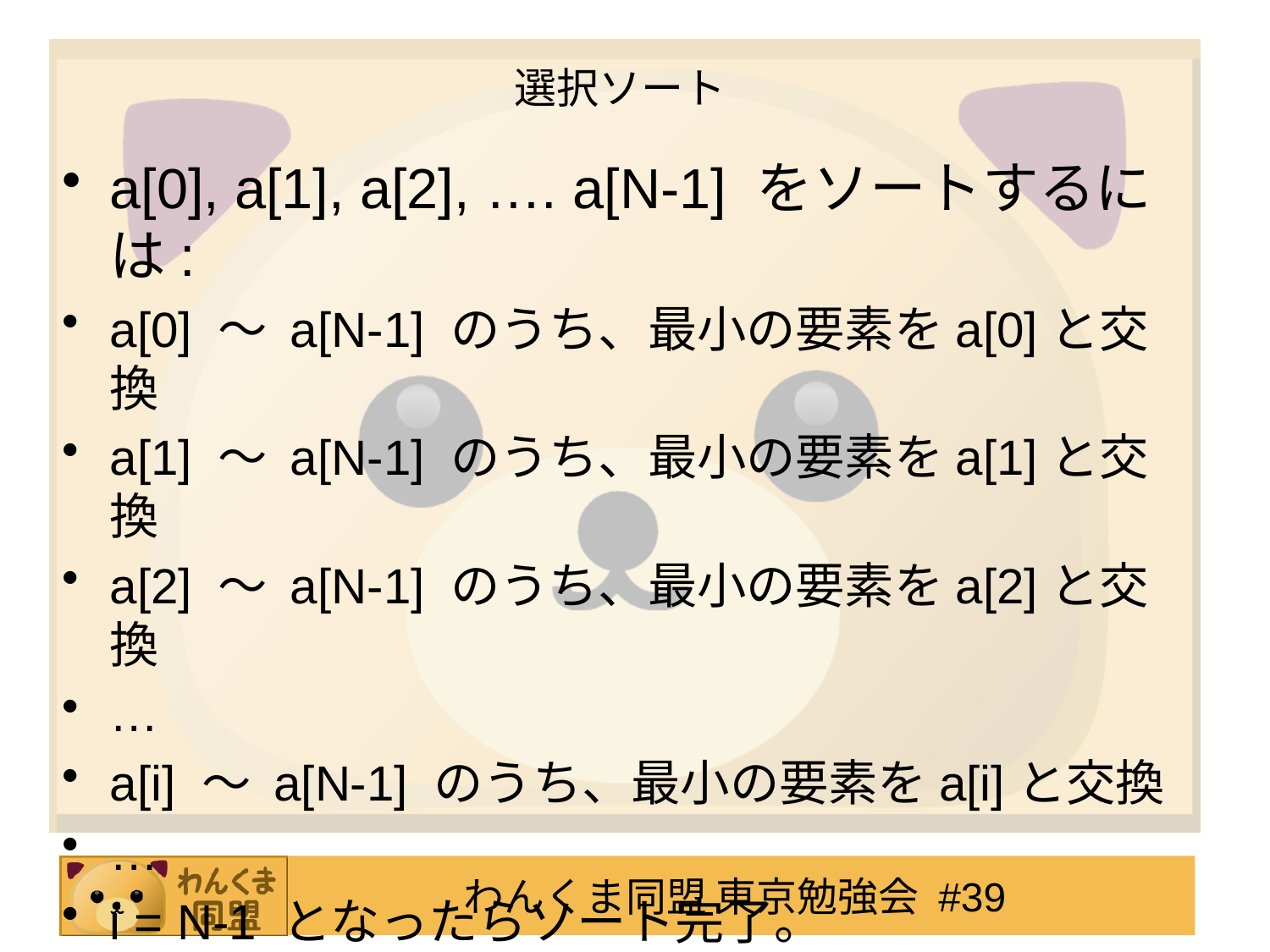

# 選択ソート
a[0], a[1], a[2], …. a[N-1] をソートするには:
a[0] ～ a[N-1] のうち、最小の要素をa[0]と交換
a[1] ～ a[N-1] のうち、最小の要素をa[1]と交換
a[2] ～ a[N-1] のうち、最小の要素をa[2]と交換
…
a[i] ～ a[N-1] のうち、最小の要素をa[i]と交換
…
i = N-1 となったらソート完了。